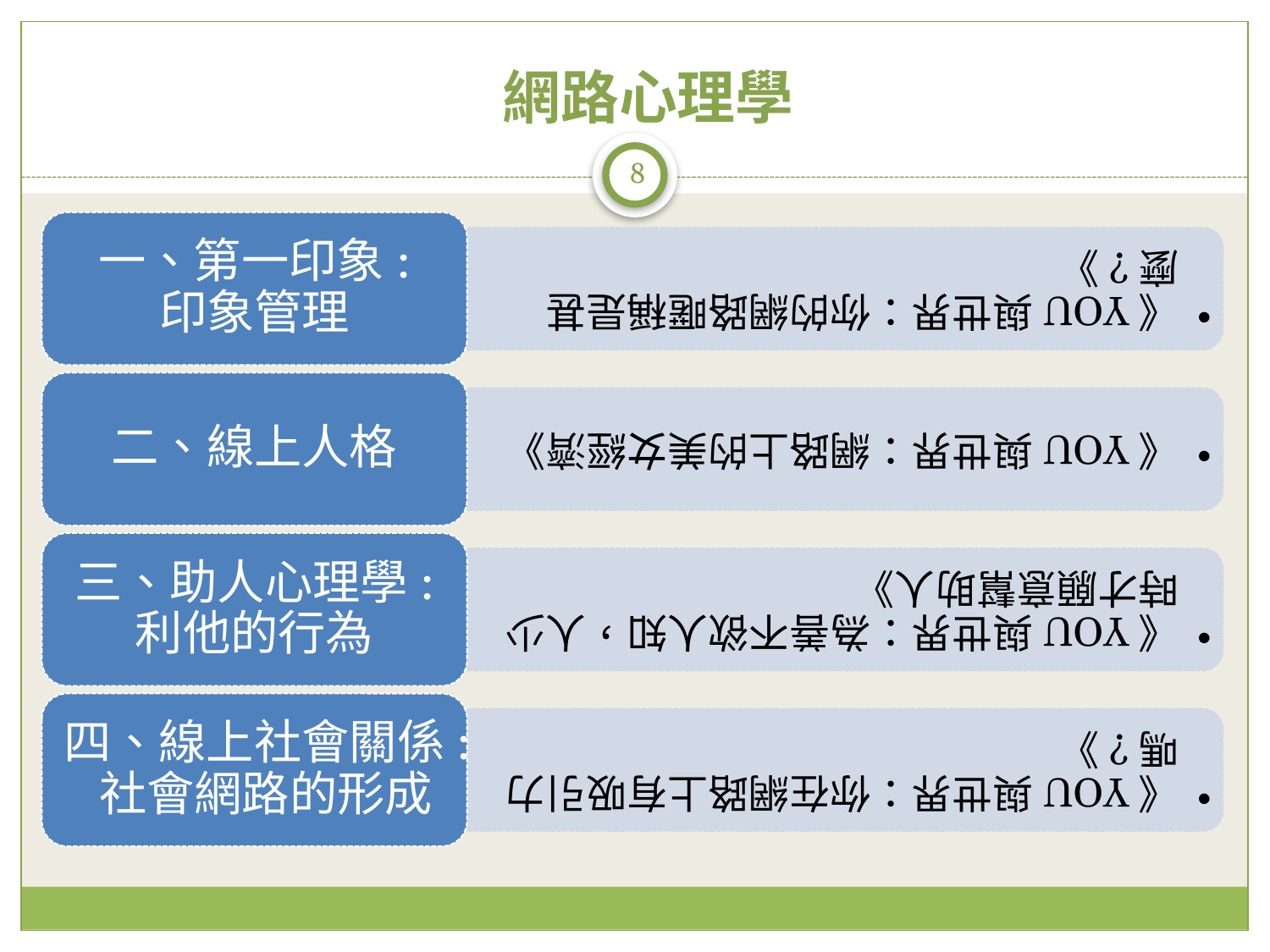

# 網路心理學
8
《YOU與世界：你的網路暱稱是甚麼?》
一、第一印象: 印象管理
《YOU與世界：網路上的美女經濟》
二、線上人格
《YOU與世界：為善不欲人知，人少時才願意幫助人》
三、助人心理學: 利他的行為
《YOU與世界：你在網路上有吸引力嗎?》
四、線上社會關係: 社會網路的形成